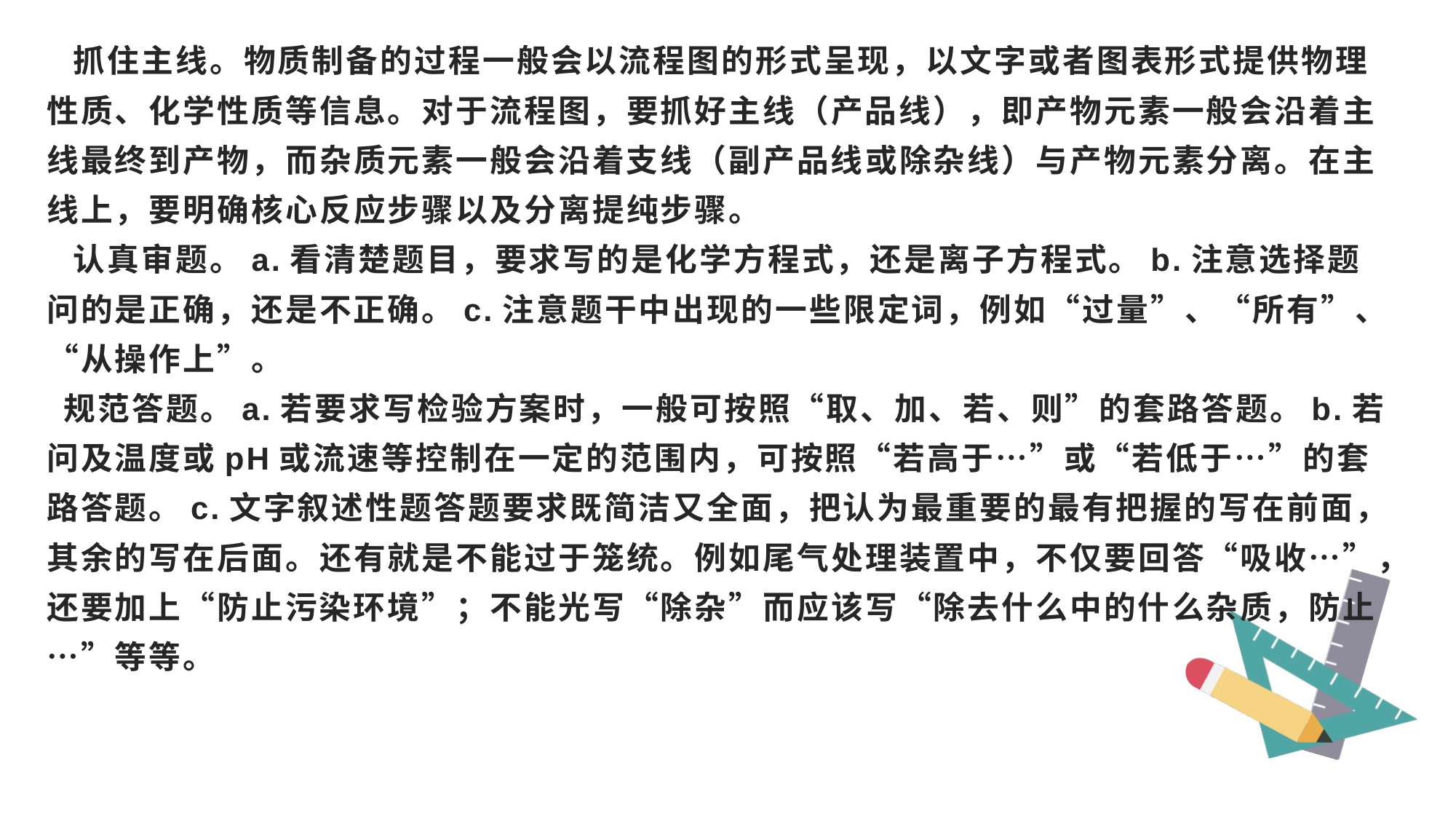

抓住主线。物质制备的过程一般会以流程图的形式呈现，以文字或者图表形式提供物理性质、化学性质等信息。对于流程图，要抓好主线（产品线），即产物元素一般会沿着主线最终到产物，而杂质元素一般会沿着支线（副产品线或除杂线）与产物元素分离。在主线上，要明确核心反应步骤以及分离提纯步骤。
  认真审题。a.看清楚题目，要求写的是化学方程式，还是离子方程式。b.注意选择题问的是正确，还是不正确。c.注意题干中出现的一些限定词，例如“过量”、“所有”、“从操作上”。
 规范答题。a.若要求写检验方案时，一般可按照“取、加、若、则”的套路答题。b.若问及温度或pH或流速等控制在一定的范围内，可按照“若高于…”或“若低于…”的套路答题。c.文字叙述性题答题要求既简洁又全面，把认为最重要的最有把握的写在前面，其余的写在后面。还有就是不能过于笼统。例如尾气处理装置中，不仅要回答“吸收…”，还要加上“防止污染环境”；不能光写“除杂”而应该写“除去什么中的什么杂质，防止…”等等。